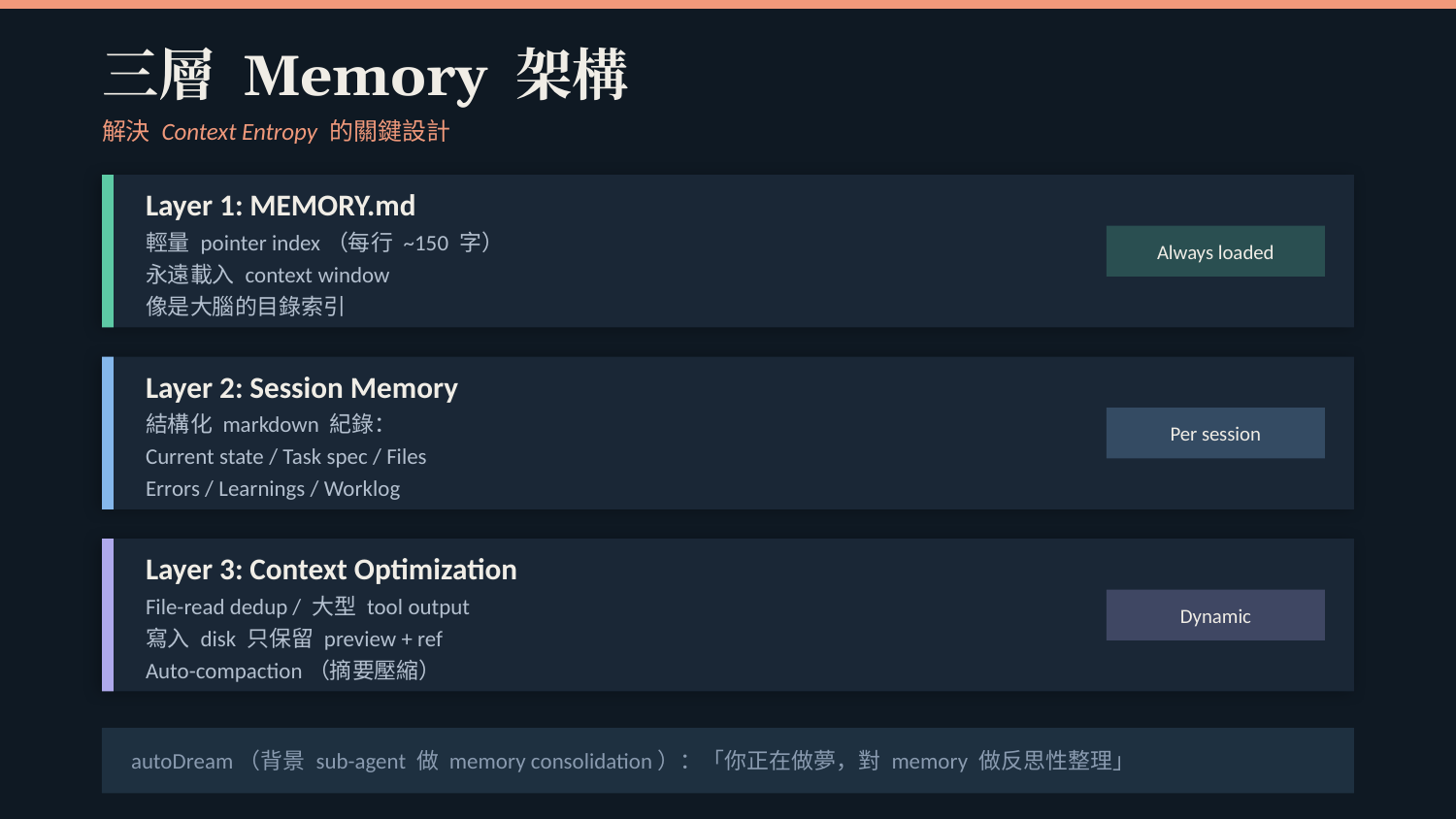

三層 Memory 架構
解決 Context Entropy 的關鍵設計

Layer 1: MEMORY.md
輕量 pointer index（每行 ~150 字）

Always loaded
永遠載入 context window
像是大腦的目錄索引

Layer 2: Session Memory
結構化 markdown 紀錄：

Per session
Current state / Task spec / Files
Errors / Learnings / Worklog

Layer 3: Context Optimization
File-read dedup / 大型 tool output

Dynamic
寫入 disk 只保留 preview + ref
Auto-compaction（摘要壓縮）

autoDream（背景 sub-agent 做 memory consolidation）：「你正在做夢，對 memory 做反思性整理」